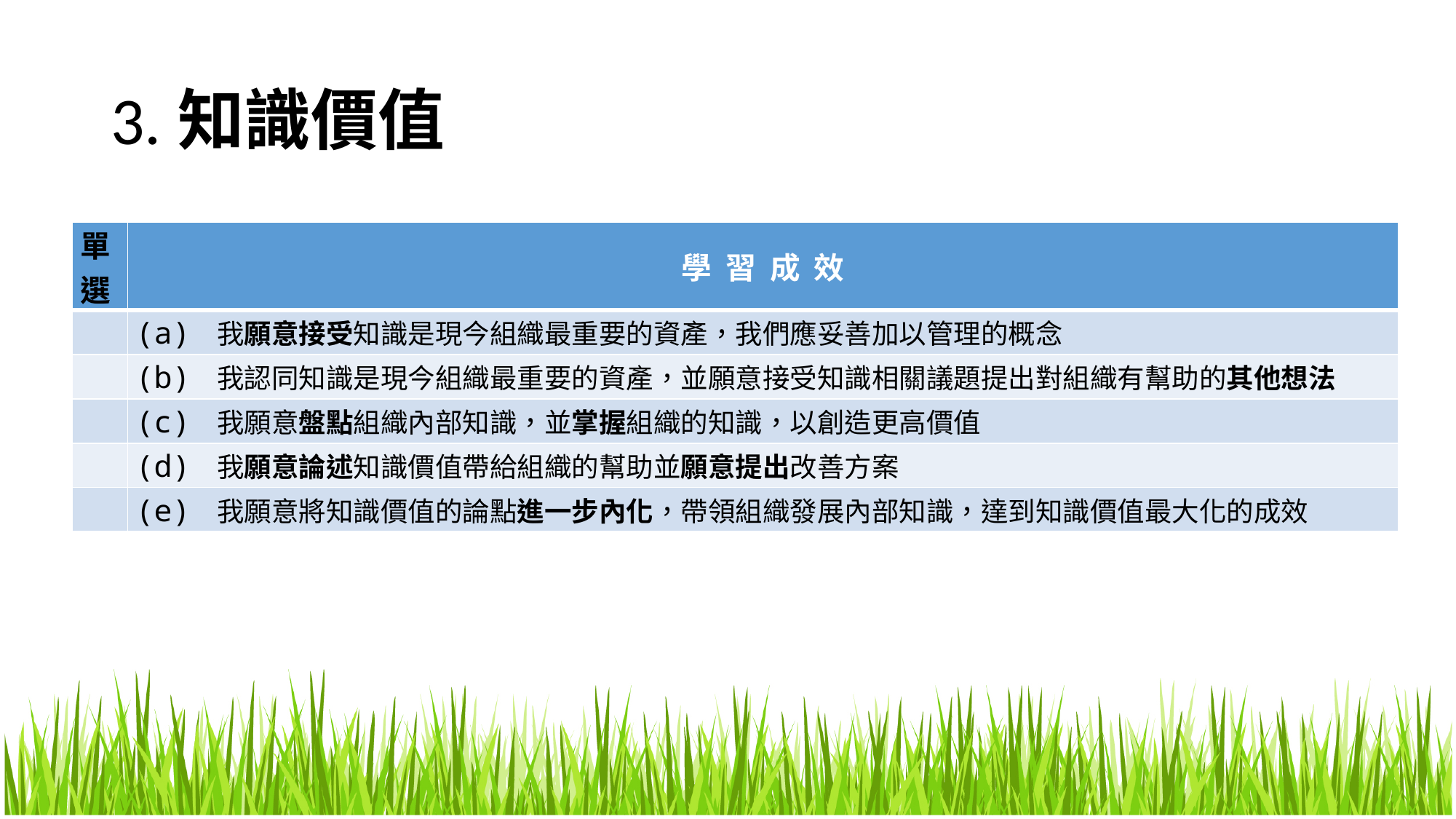

# 3.知識價值
| 單選 | 學 習 成 效 |
| --- | --- |
|  | (a) 我願意接受知識是現今組織最重要的資產，我們應妥善加以管理的概念 |
|  | (b) 我認同知識是現今組織最重要的資產，並願意接受知識相關議題提出對組織有幫助的其他想法 |
|  | (c) 我願意盤點組織內部知識，並掌握組織的知識，以創造更高價值 |
|  | (d) 我願意論述知識價值帶給組織的幫助並願意提出改善方案 |
|  | (e) 我願意將知識價值的論點進一步內化，帶領組織發展內部知識，達到知識價值最大化的成效 |